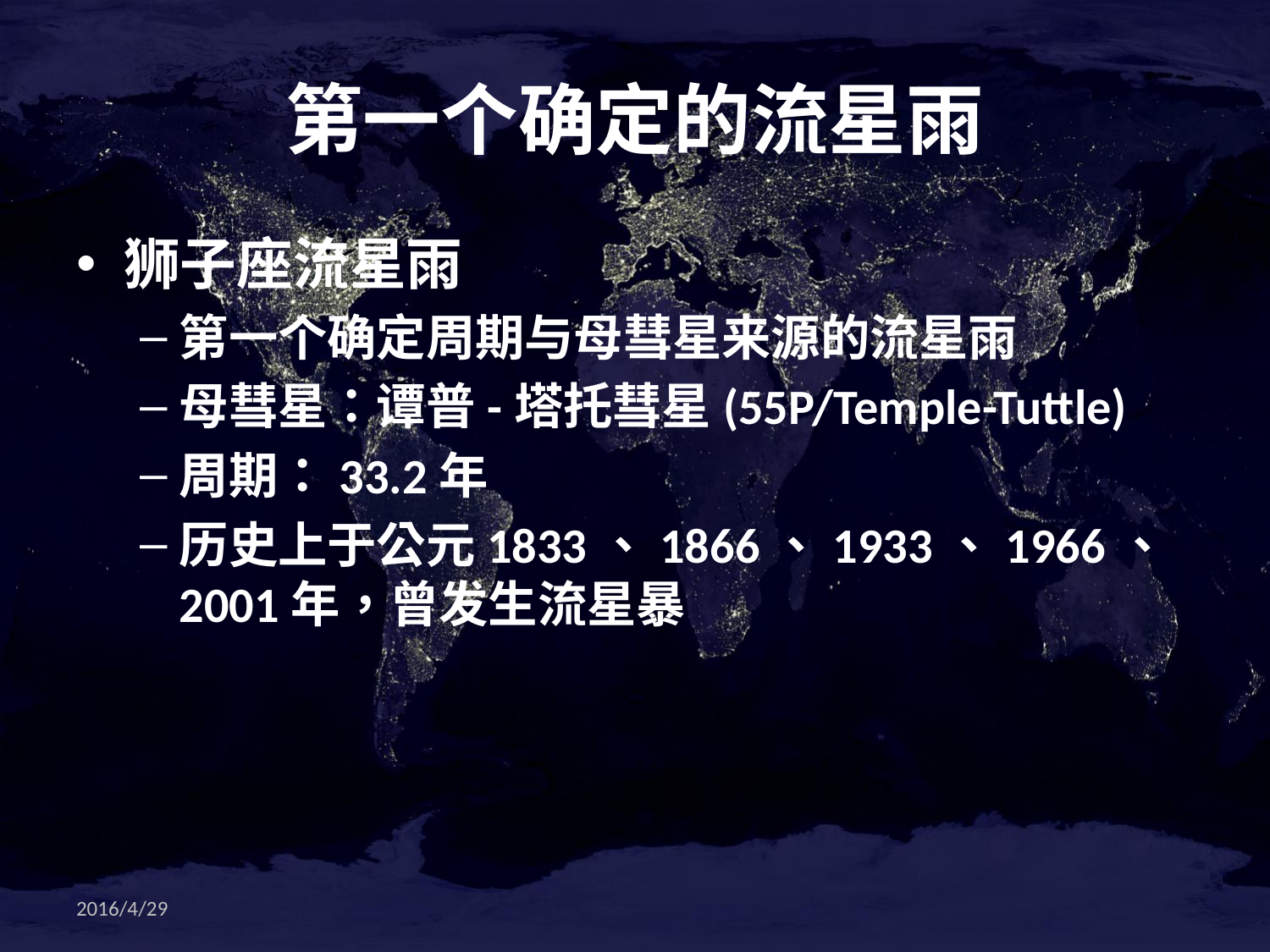

# 第一个确定的流星雨
狮子座流星雨
第一个确定周期与母彗星来源的流星雨
母彗星：谭普-塔托彗星(55P/Temple-Tuttle)
周期：33.2年
历史上于公元1833、1866、1933、1966、2001年，曾发生流星暴
2016/4/29